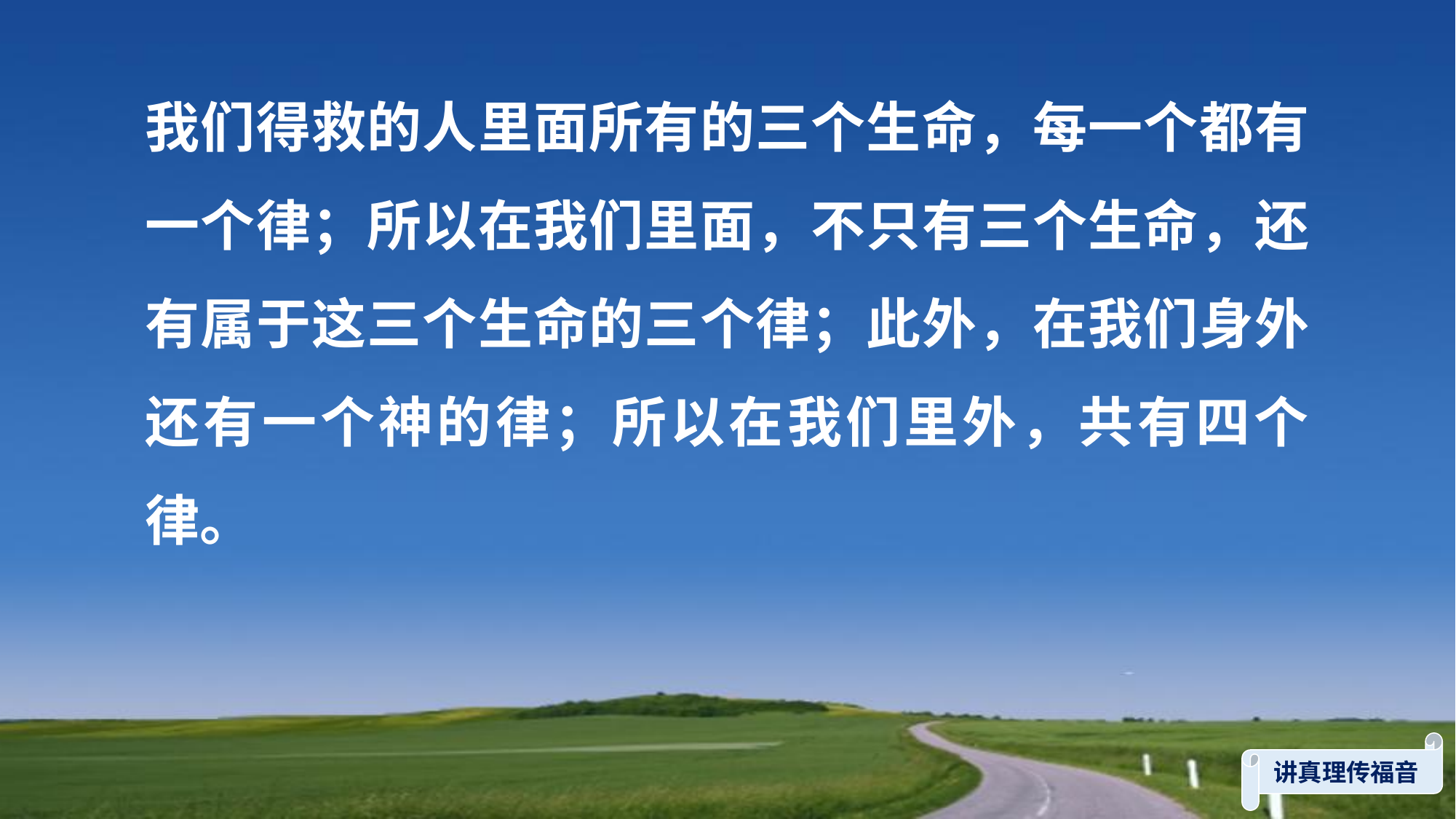

我们得救的人里面所有的三个生命，每一个都有一个律；所以在我们里面，不只有三个生命，还有属于这三个生命的三个律；此外，在我们身外还有一个神的律；所以在我们里外，共有四个律。
讲真理传福音